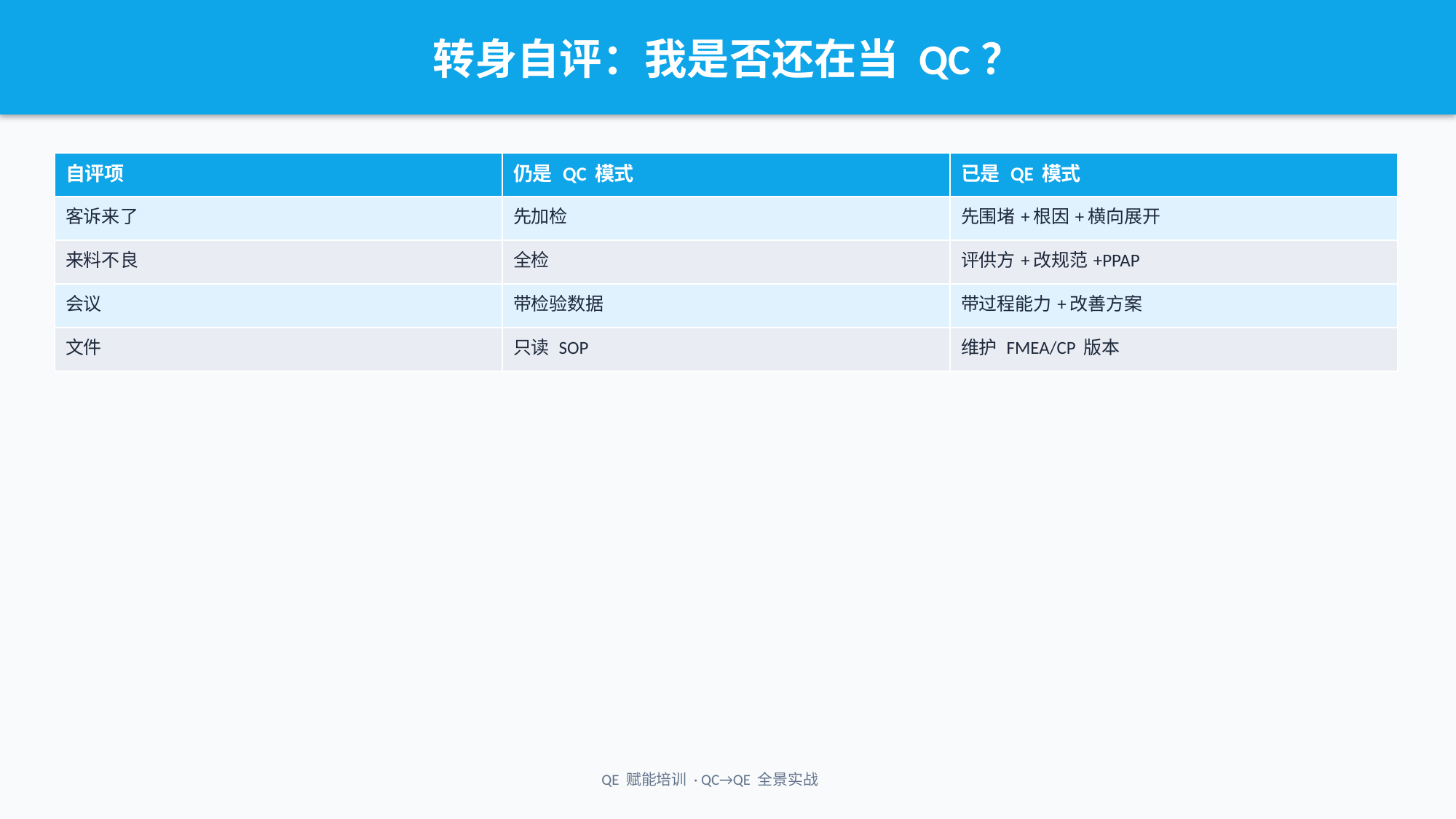

转身自评：我是否还在当 QC？
| 自评项 | 仍是 QC 模式 | 已是 QE 模式 |
| --- | --- | --- |
| 客诉来了 | 先加检 | 先围堵+根因+横向展开 |
| 来料不良 | 全检 | 评供方+改规范+PPAP |
| 会议 | 带检验数据 | 带过程能力+改善方案 |
| 文件 | 只读 SOP | 维护 FMEA/CP 版本 |
QE 赋能培训 · QC→QE 全景实战